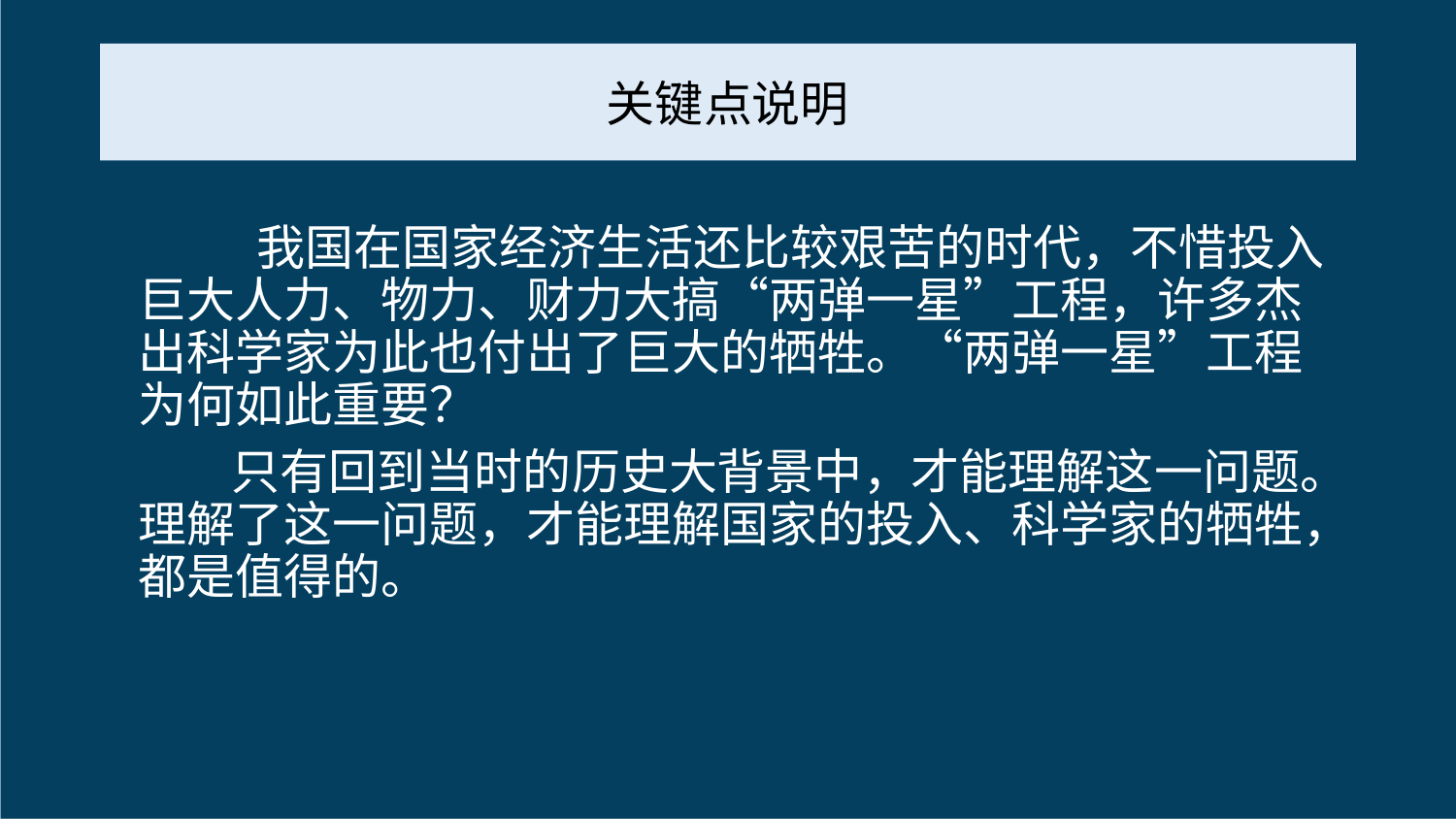

# 关键点说明
　　　我国在国家经济生活还比较艰苦的时代，不惜投入巨大人力、物力、财力大搞“两弹一星”工程，许多杰出科学家为此也付出了巨大的牺牲。“两弹一星”工程为何如此重要？
          只有回到当时的历史大背景中，才能理解这一问题。理解了这一问题，才能理解国家的投入、科学家的牺牲，都是值得的。